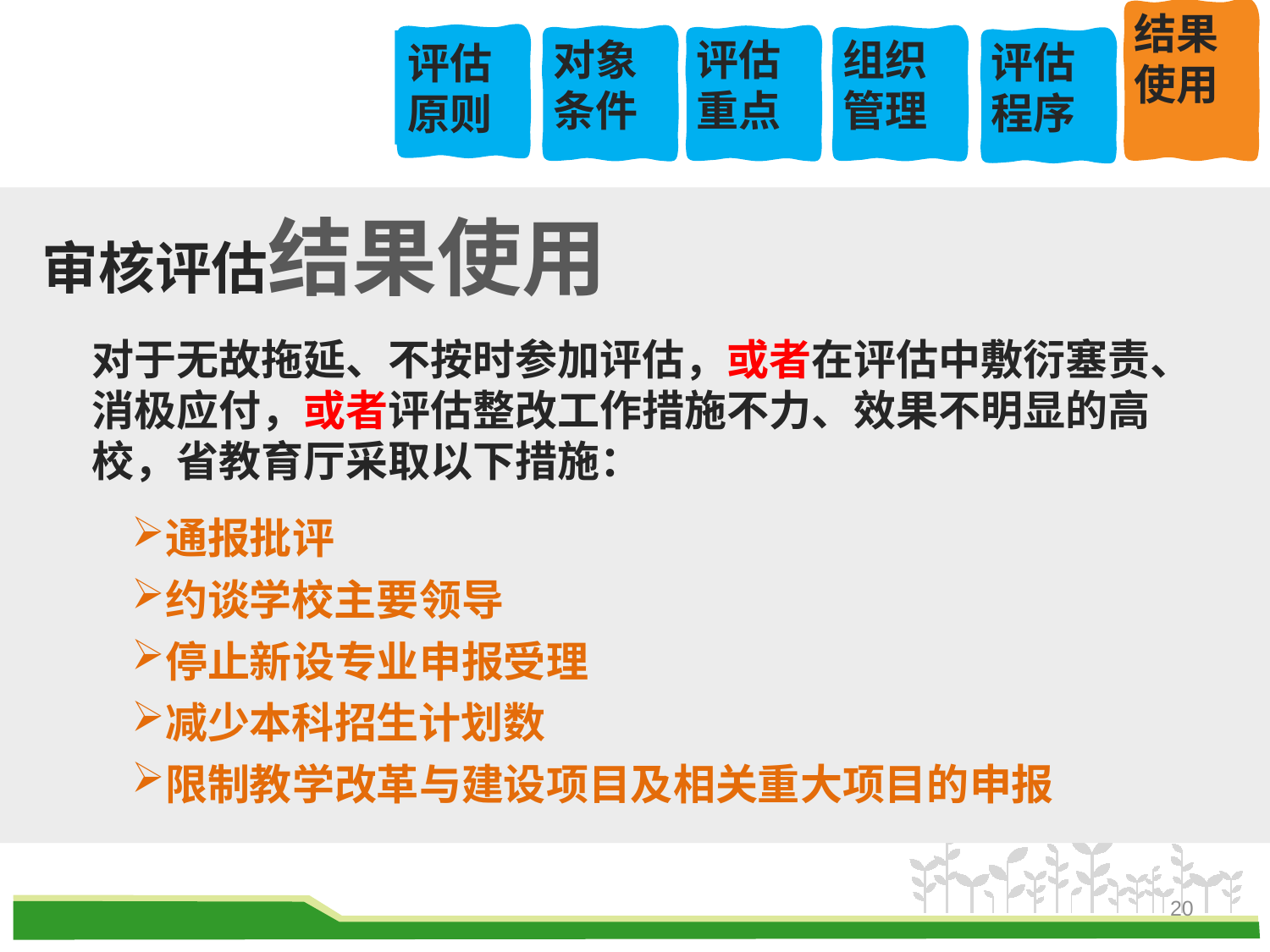

结果使用
课程
介绍

评估原则

对象条件
课程
介绍

评估重点
课程
介绍

组织管理
课程
介绍

评估程序
课程
介绍

审核评估结果使用
对于无故拖延、不按时参加评估，或者在评估中敷衍塞责、消极应付，或者评估整改工作措施不力、效果不明显的高校，省教育厅采取以下措施：

通报批评
约谈学校主要领导
停止新设专业申报受理
减少本科招生计划数
限制教学改革与建设项目及相关重大项目的申报
20